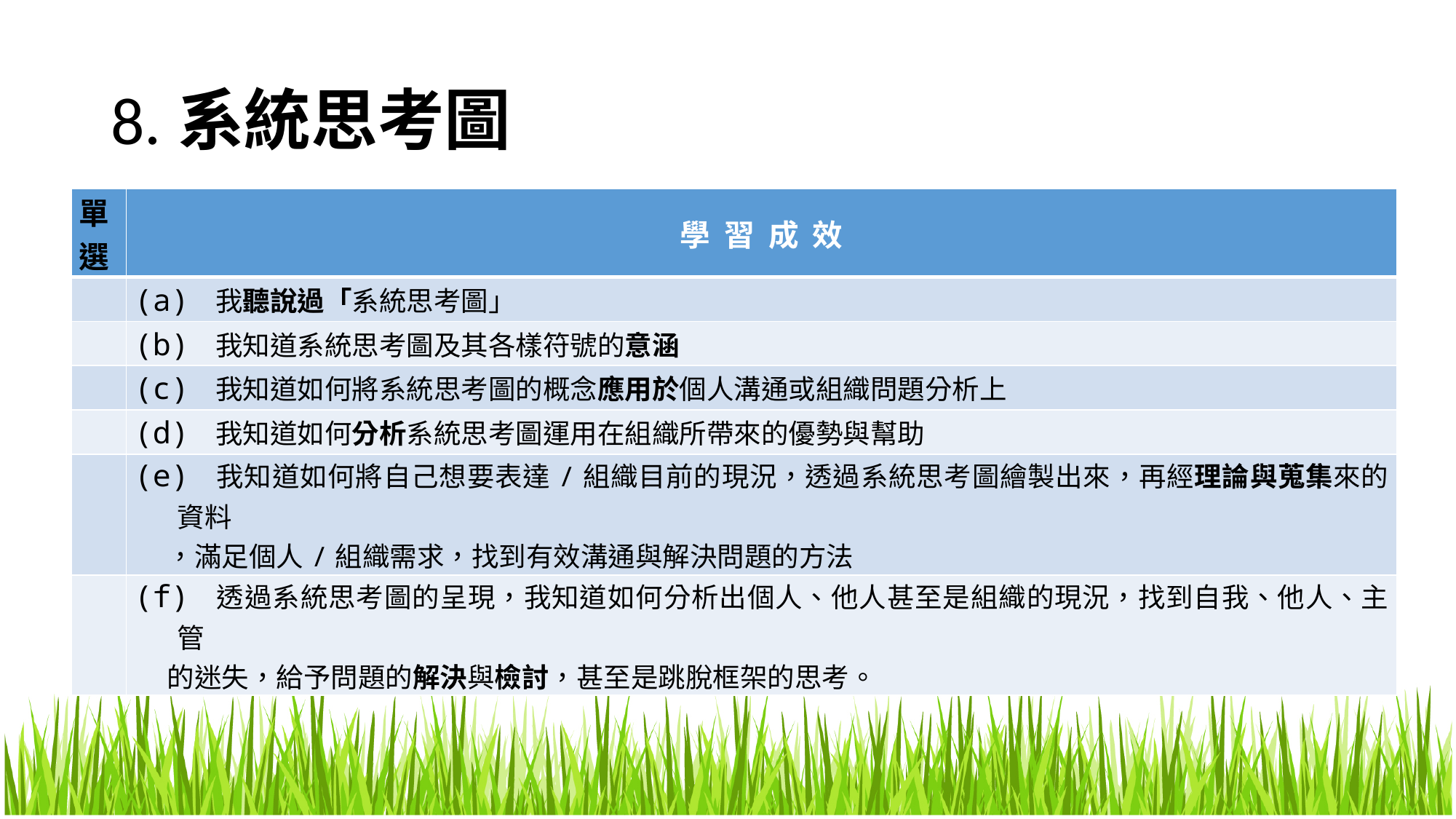

# 8.系統思考圖
| 單選 | 學 習 成 效 |
| --- | --- |
|  | (a) 我聽說過「系統思考圖」 |
|  | (b) 我知道系統思考圖及其各樣符號的意涵 |
|  | (c) 我知道如何將系統思考圖的概念應用於個人溝通或組織問題分析上 |
|  | (d) 我知道如何分析系統思考圖運用在組織所帶來的優勢與幫助 |
|  | (e) 我知道如何將自己想要表達/組織目前的現況，透過系統思考圖繪製出來，再經理論與蒐集來的資料 ，滿足個人/組織需求，找到有效溝通與解決問題的方法 |
|  | (f) 透過系統思考圖的呈現，我知道如何分析出個人、他人甚至是組織的現況，找到自我、他人、主管 的迷失，給予問題的解決與檢討，甚至是跳脫框架的思考。 |